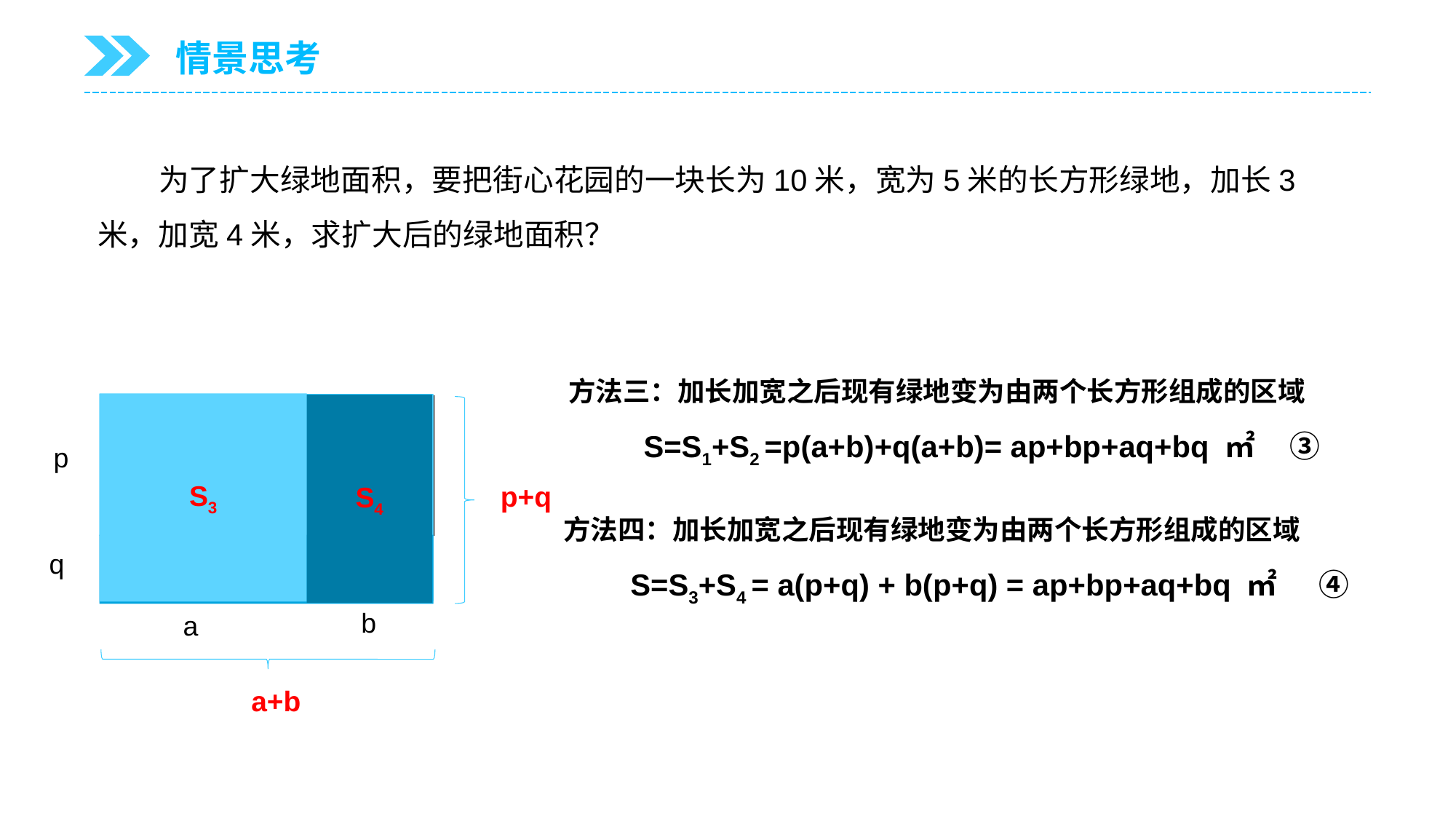

情景思考
        为了扩大绿地面积，要把街心花园的一块长为10米，宽为5米的长方形绿地，加长3米，加宽4米，求扩大后的绿地面积？
方法三：加长加宽之后现有绿地变为由两个长方形组成的区域
         S=S1+S2 =p(a+b)+q(a+b)= ap+bp+aq+bq ㎡     ③
S3
S1

S4

p
p+q
方法四：加长加宽之后现有绿地变为由两个长方形组成的区域
        S=S3+S4 = a(p+q) + b(p+q) = ap+bp+aq+bq ㎡      ④

S2

q
b
a
a+b